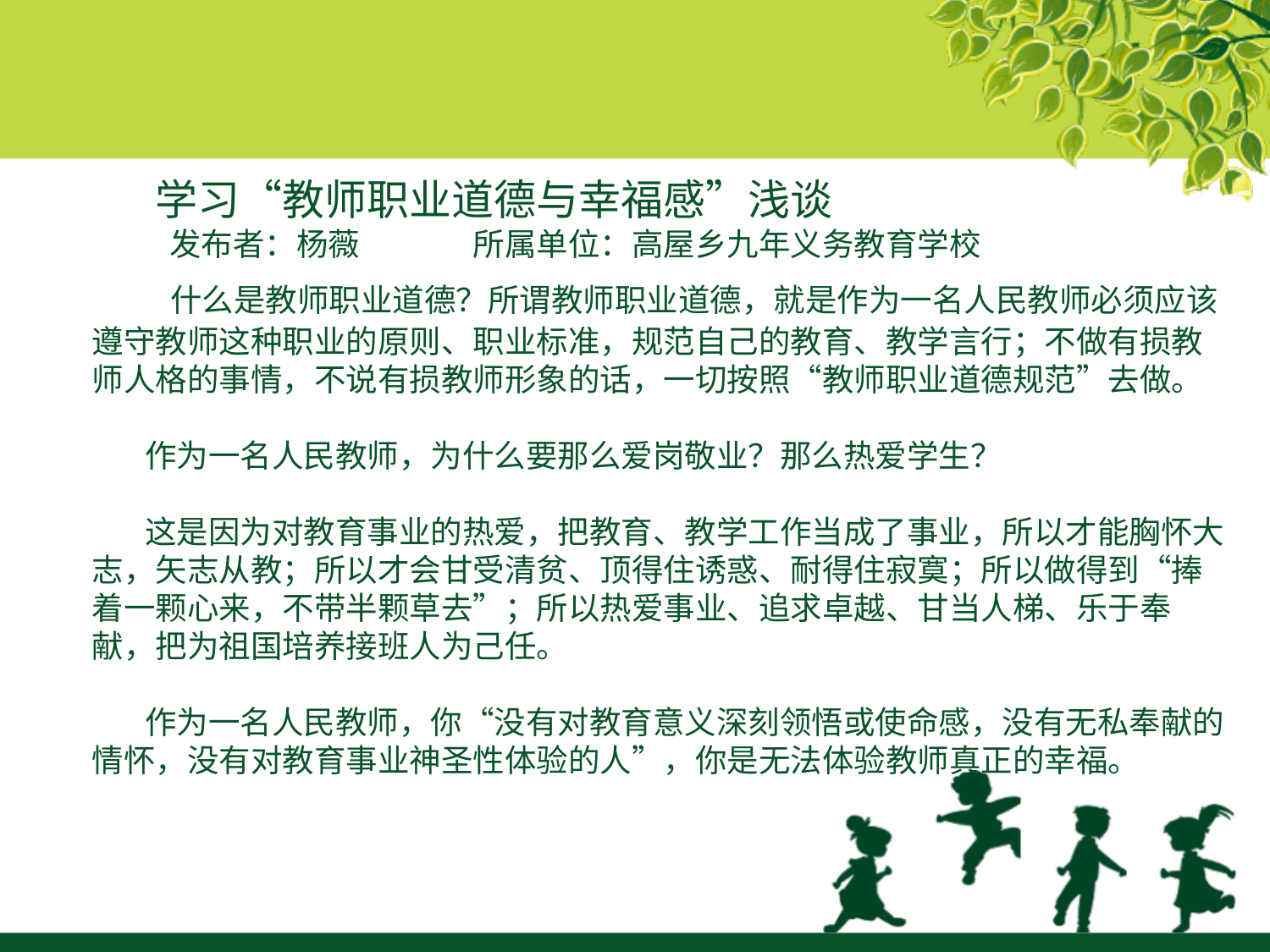

# 学习“教师职业道德与幸福感”浅谈 　　发布者：杨薇   	所属单位：高屋乡九年义务教育学校 　 什么是教师职业道德？所谓教师职业道德，就是作为一名人民教师必须应该遵守教师这种职业的原则、职业标准，规范自己的教育、教学言行；不做有损教师人格的事情，不说有损教师形象的话，一切按照“教师职业道德规范”去做。 　作为一名人民教师，为什么要那么爱岗敬业？那么热爱学生？ 　这是因为对教育事业的热爱，把教育、教学工作当成了事业，所以才能胸怀大志，矢志从教；所以才会甘受清贫、顶得住诱惑、耐得住寂寞；所以做得到“捧着一颗心来，不带半颗草去”；所以热爱事业、追求卓越、甘当人梯、乐于奉献，把为祖国培养接班人为己任。 　作为一名人民教师，你“没有对教育意义深刻领悟或使命感，没有无私奉献的情怀，没有对教育事业神圣性体验的人”，你是无法体验教师真正的幸福。